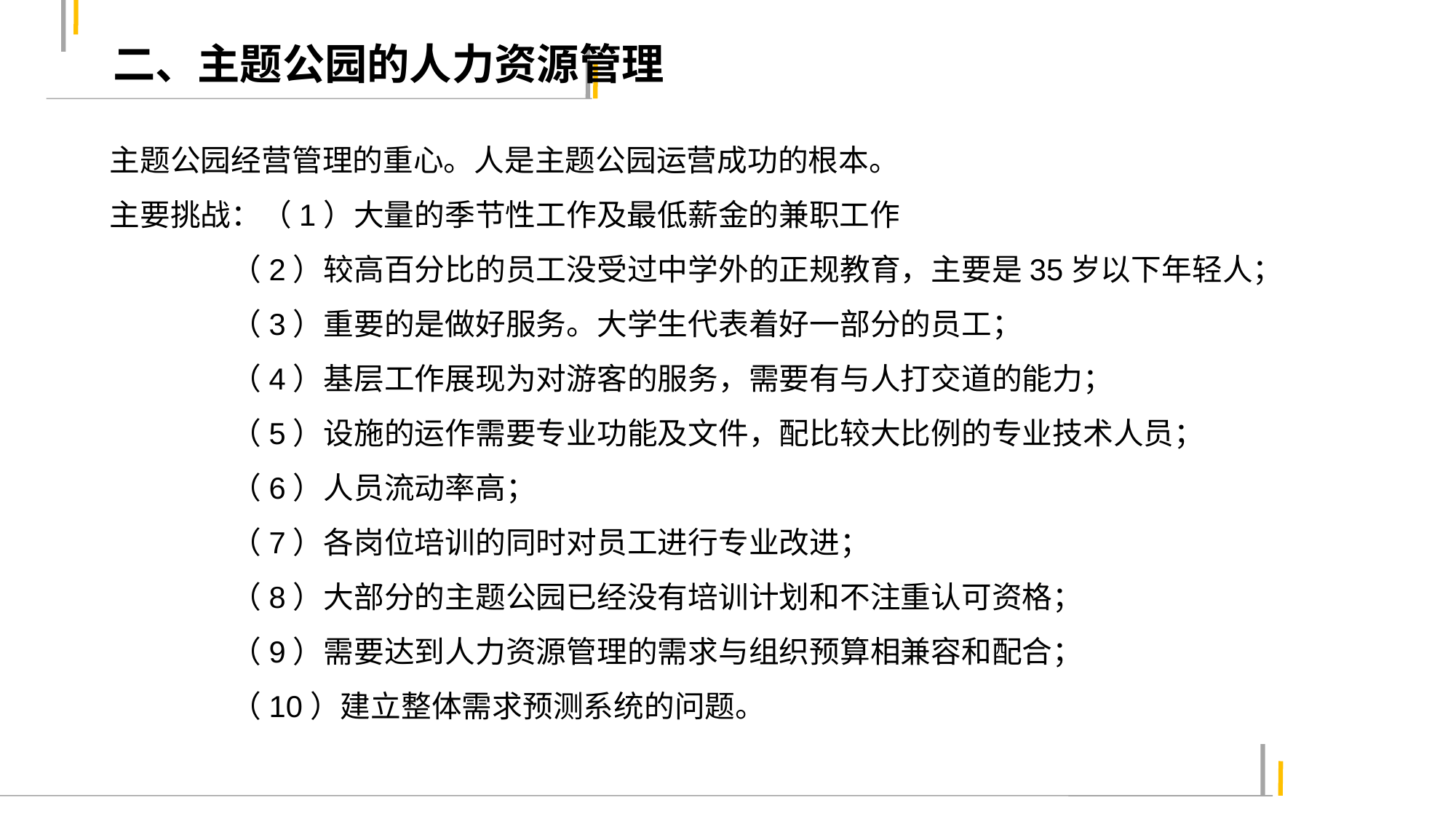

二、主题公园的人力资源管理

主题公园经营管理的重心。人是主题公园运营成功的根本。
主要挑战：（1）大量的季节性工作及最低薪金的兼职工作
                 （2）较高百分比的员工没受过中学外的正规教育，主要是35岁以下年轻人；
                 （3）重要的是做好服务。大学生代表着好一部分的员工；
                 （4）基层工作展现为对游客的服务，需要有与人打交道的能力；
                 （5）设施的运作需要专业功能及文件，配比较大比例的专业技术人员；
                 （6）人员流动率高；
                 （7）各岗位培训的同时对员工进行专业改进；
                 （8）大部分的主题公园已经没有培训计划和不注重认可资格；
                 （9）需要达到人力资源管理的需求与组织预算相兼容和配合；
                 （10）建立整体需求预测系统的问题。